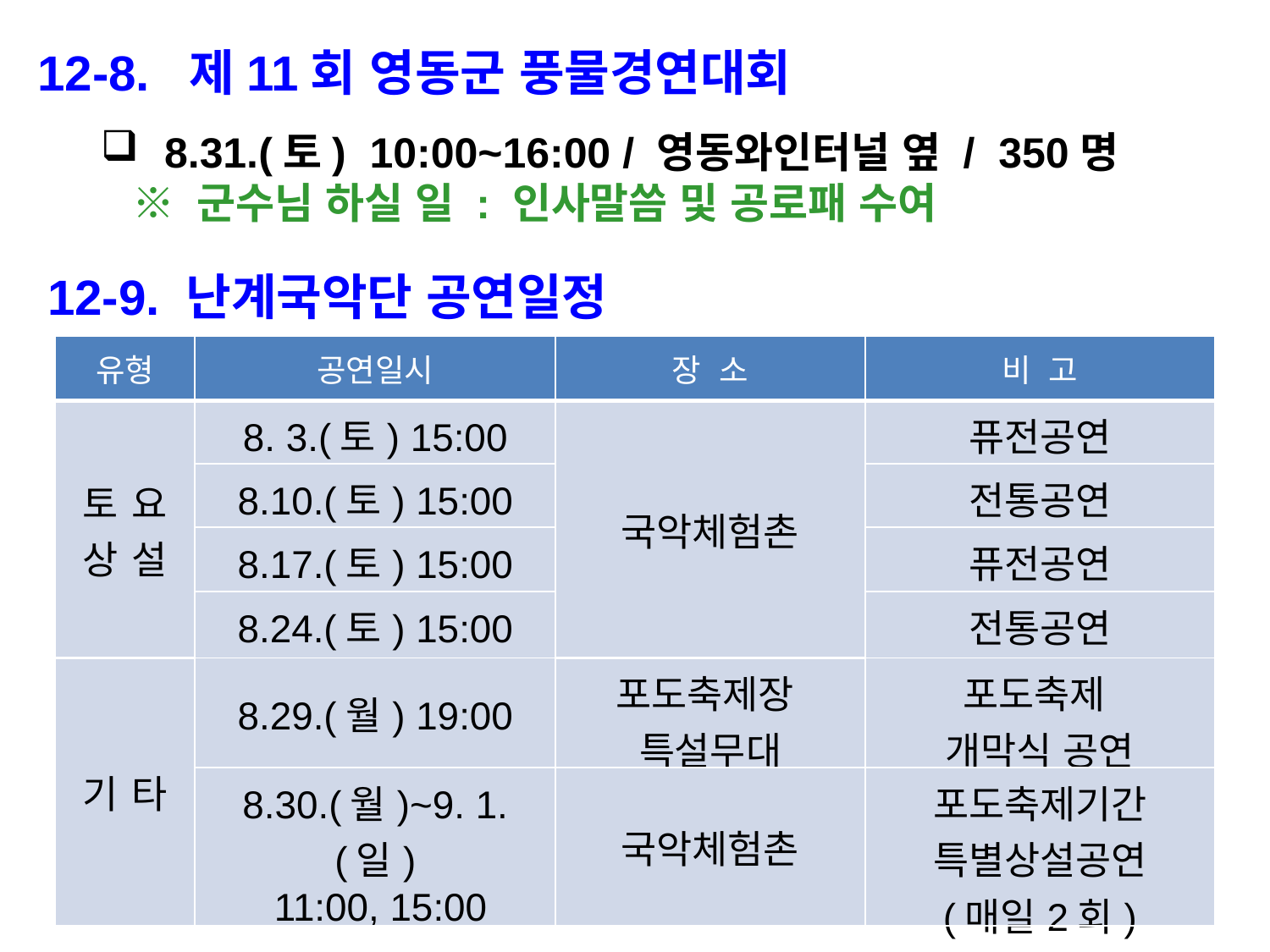

12-8.  제11회 영동군 풍물경연대회
8.31.(토)  10:00~16:00 / 영동와인터널 옆 /  350명
        ※ 군수님 하실 일 : 인사말씀 및 공로패 수여
12-9. 난계국악단 공연일정
| 유형 | 공연일시 | 장 소 | 비 고 |
| --- | --- | --- | --- |
| 토 요 상 설 | 8. 3.(토) 15:00 | 국악체험촌 | 퓨전공연 |
|  | 8.10.(토) 15:00 |  | 전통공연 |
|  | 8.17.(토) 15:00 |  | 퓨전공연 |
|  | 8.24.(토) 15:00 |  | 전통공연 |
| 기 타 | 8.29.(월) 19:00 | 포도축제장 특설무대 | 포도축제 개막식 공연 |
|  | 8.30.(월)~9. 1.(일) 11:00, 15:00 | 국악체험촌 | 포도축제기간 특별상설공연 (매일2회) |